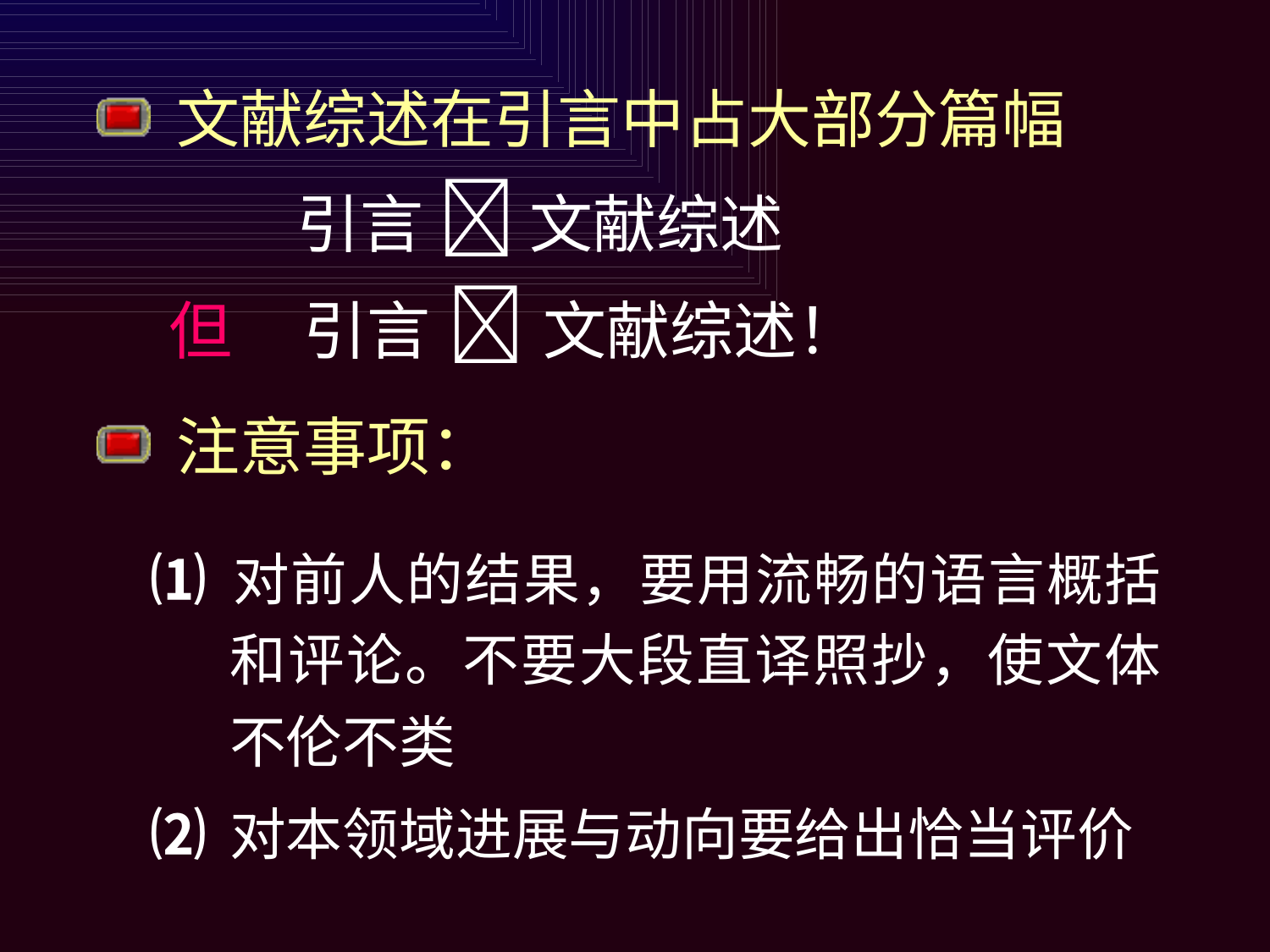

文献综述在引言中占大部分篇幅
             引言 ⊃ 文献综述
    但     引言 ≠ 文献综述！
注意事项：
⑴	对前人的结果，要用流畅的语言概括和评论。不要大段直译照抄，使文体不伦不类
⑵	对本领域进展与动向要给出恰当评价